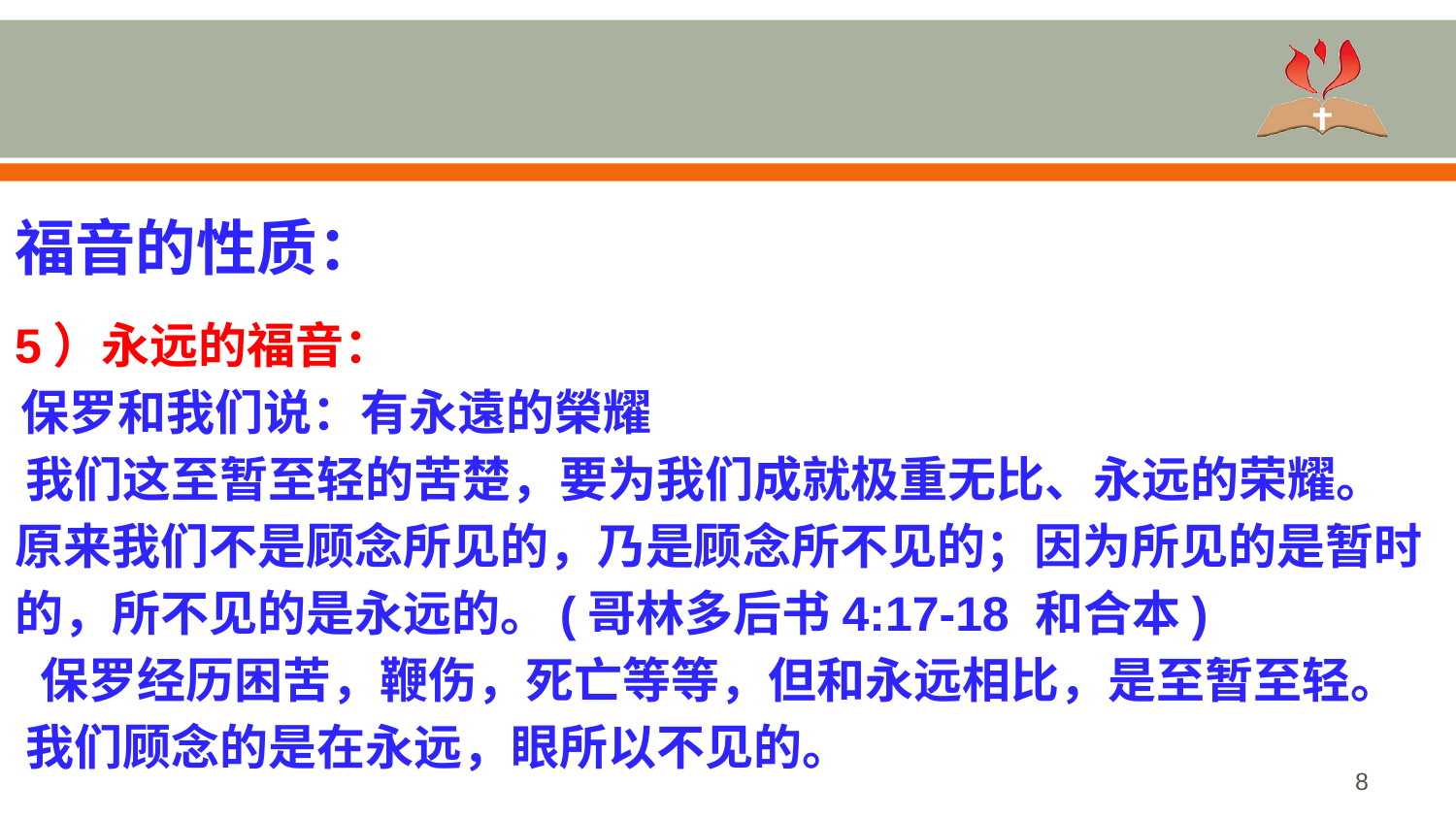

福音的性质：
5）永远的福音：
 保罗和我们说：有永遠的榮耀
 我们这至暂至轻的苦楚，要为我们成就极重无比、永远的荣耀。 原来我们不是顾念所见的，乃是顾念所不见的；因为所见的是暂时的，所不见的是永远的。(哥林多后书4:17-18 和合本)
 保罗经历困苦，鞭伤，死亡等等，但和永远相比，是至暂至轻。
 我们顾念的是在永远，眼所以不见的。

8